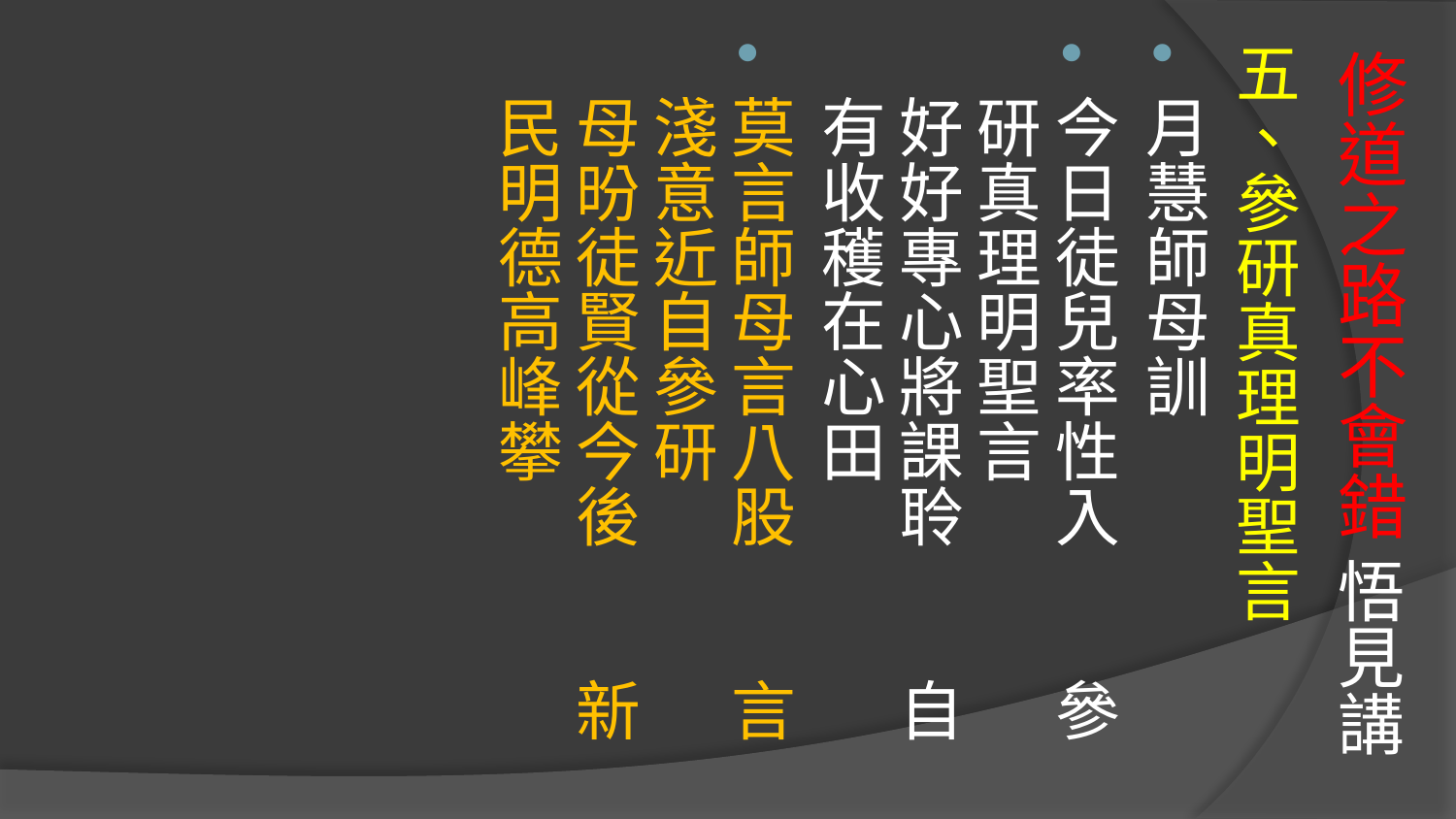

# 修道之路不會錯 悟見講
五、參研真理明聖言
月慧師母訓
今日徒兒率性入　　參研真理明聖言
好好專心將課聆　　自有收穫在心田
莫言師母言八股　　言淺意近自參研
母昐徒賢從今後　　新民明德高峰攀